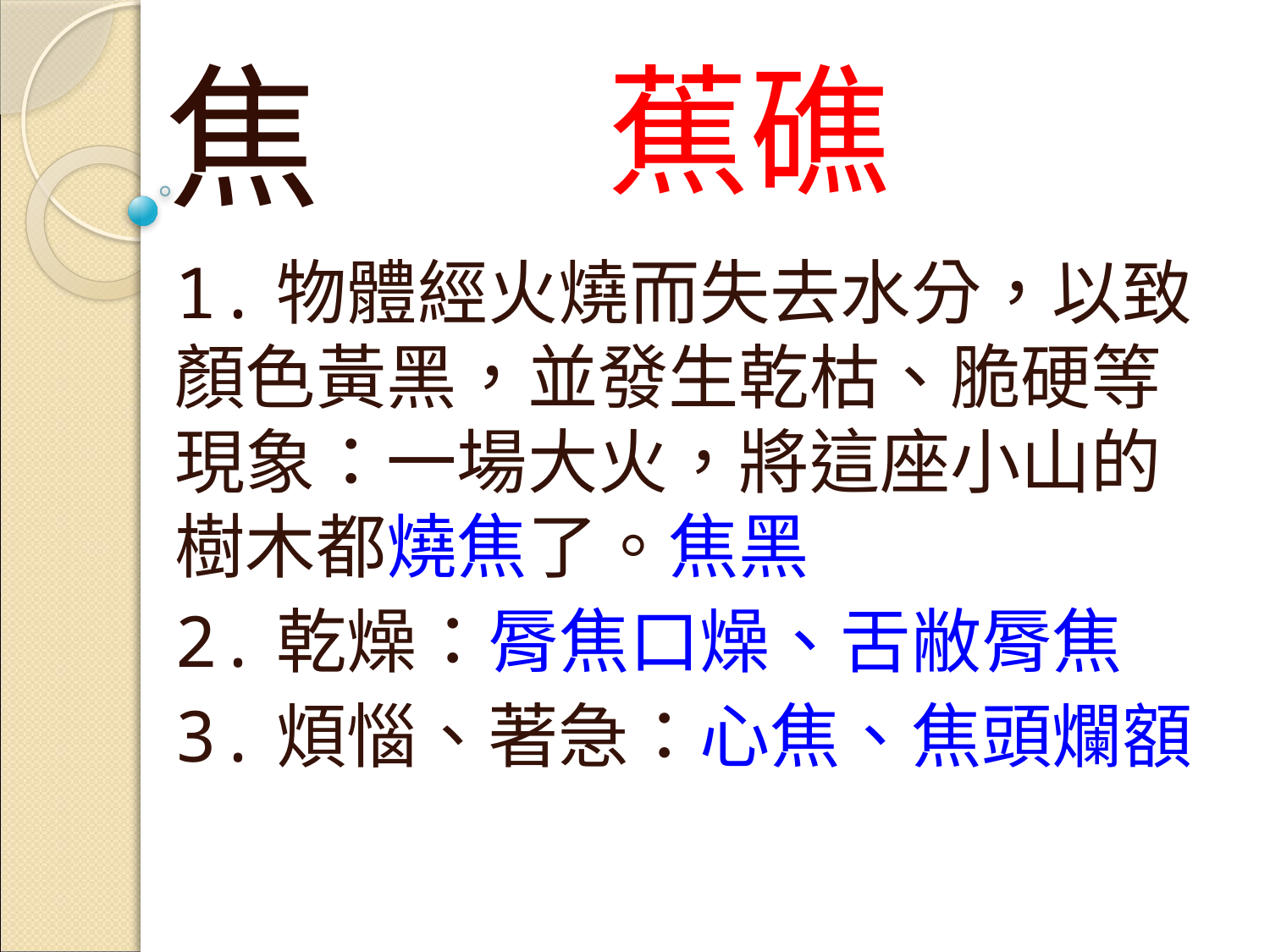

焦
蕉礁
1.物體經火燒而失去水分，以致顏色黃黑，並發生乾枯、脆硬等現象：一場大火，將這座小山的樹木都燒焦了。焦黑
2.乾燥：脣焦口燥、舌敝脣焦
3.煩惱、著急：心焦、焦頭爛額